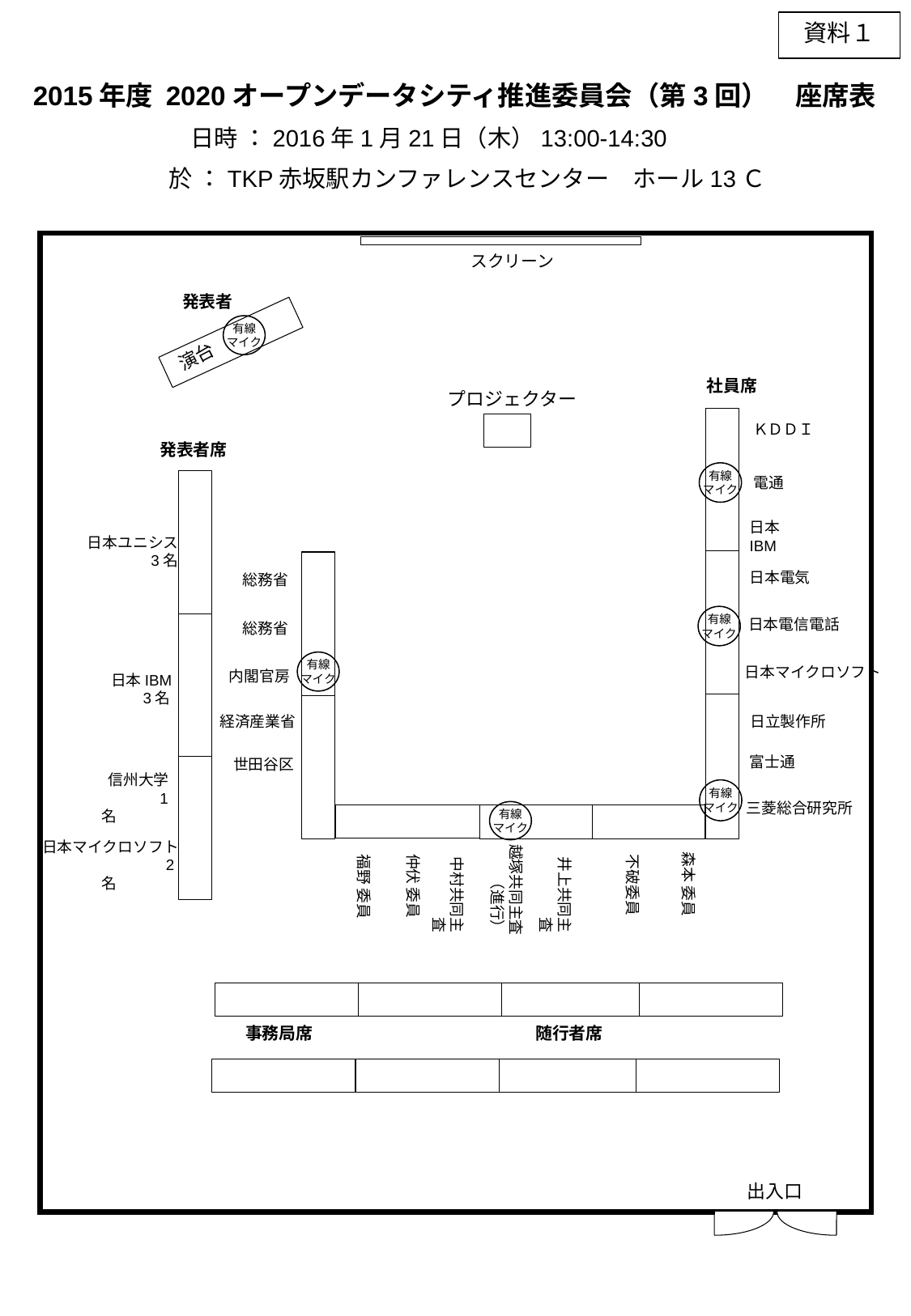

資料１
2015年度 2020オープンデータシティ推進委員会（第3回）　座席表
日時 ：2016年1月21日（木）13:00-14:30
　於 ：TKP赤坂駅カンファレンスセンター　ホール13Ｃ

スクリーン

発表者

有線
マイク
社員席
演台
プロジェクター

ＫＤＤＩ
発表者席
有線
マイク
電通

日本IBM
日本ユニシス
　　　　　　　3名

日本電気
総務省
有線
マイク
日本電信電話
総務省

有線
マイク
日本マイクロソフト
内閣官房
日本IBM
　　　3名

経済産業省
日立製作所
富士通
世田谷区

信州大学
　　　　　　　1名

有線
マイク
三菱総合研究所
有線
マイク
越塚共同主査
（進行）
日本マイクロソフト
　　　　　　　　2名
中村共同主査
井上共同主査
森本 委員
仲伏 委員
福野 委員
不破委員

事務局席
随行者席

出入口